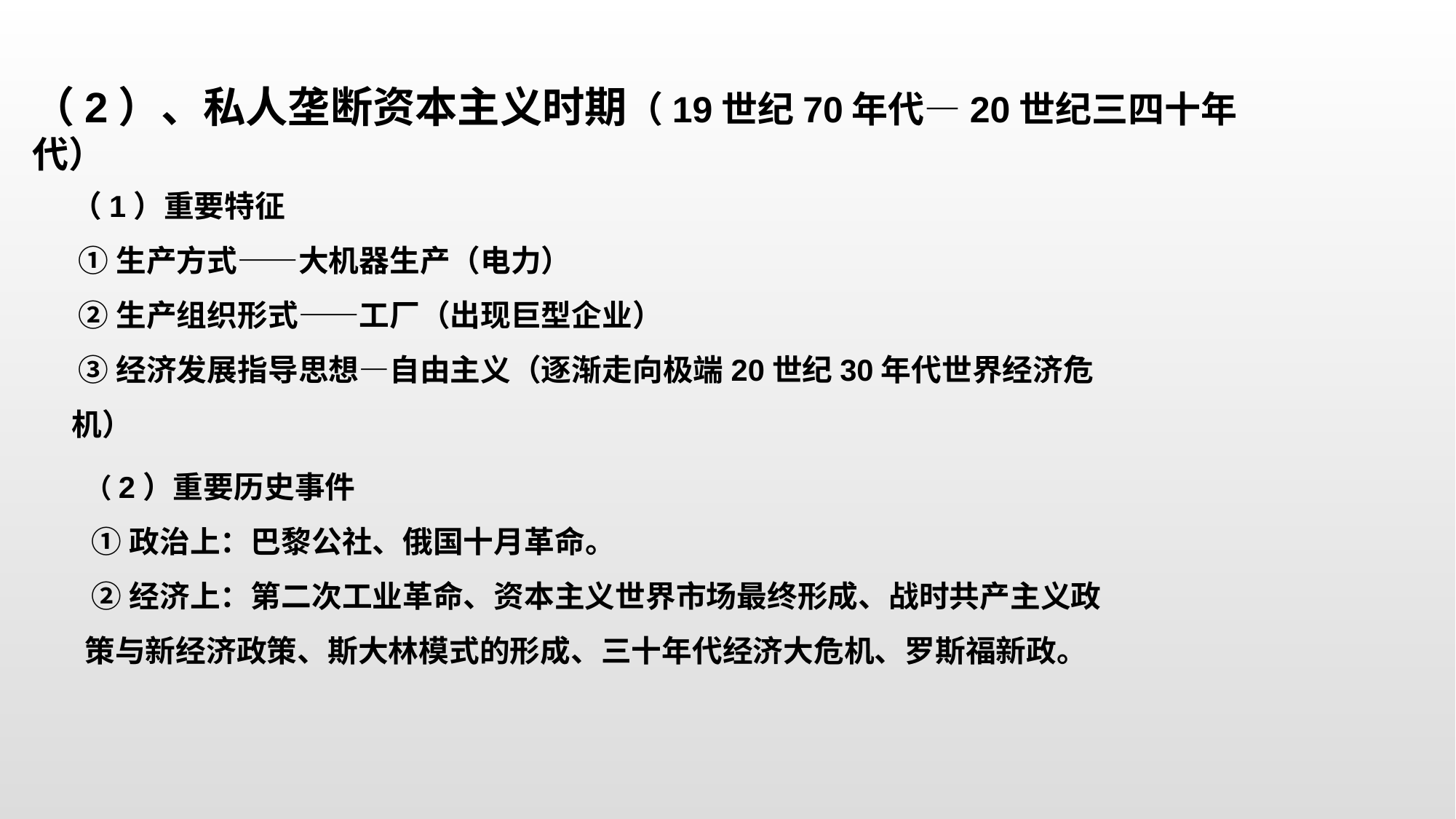

（2）、私人垄断资本主义时期（19世纪70年代—20世纪三四十年代）
（1）重要特征
 ①生产方式——大机器生产（电力）
 ②生产组织形式——工厂（出现巨型企业）
 ③经济发展指导思想—自由主义（逐渐走向极端20世纪30年代世界经济危机）
（2）重要历史事件
 ①政治上：巴黎公社、俄国十月革命。
 ②经济上：第二次工业革命、资本主义世界市场最终形成、战时共产主义政策与新经济政策、斯大林模式的形成、三十年代经济大危机、罗斯福新政。